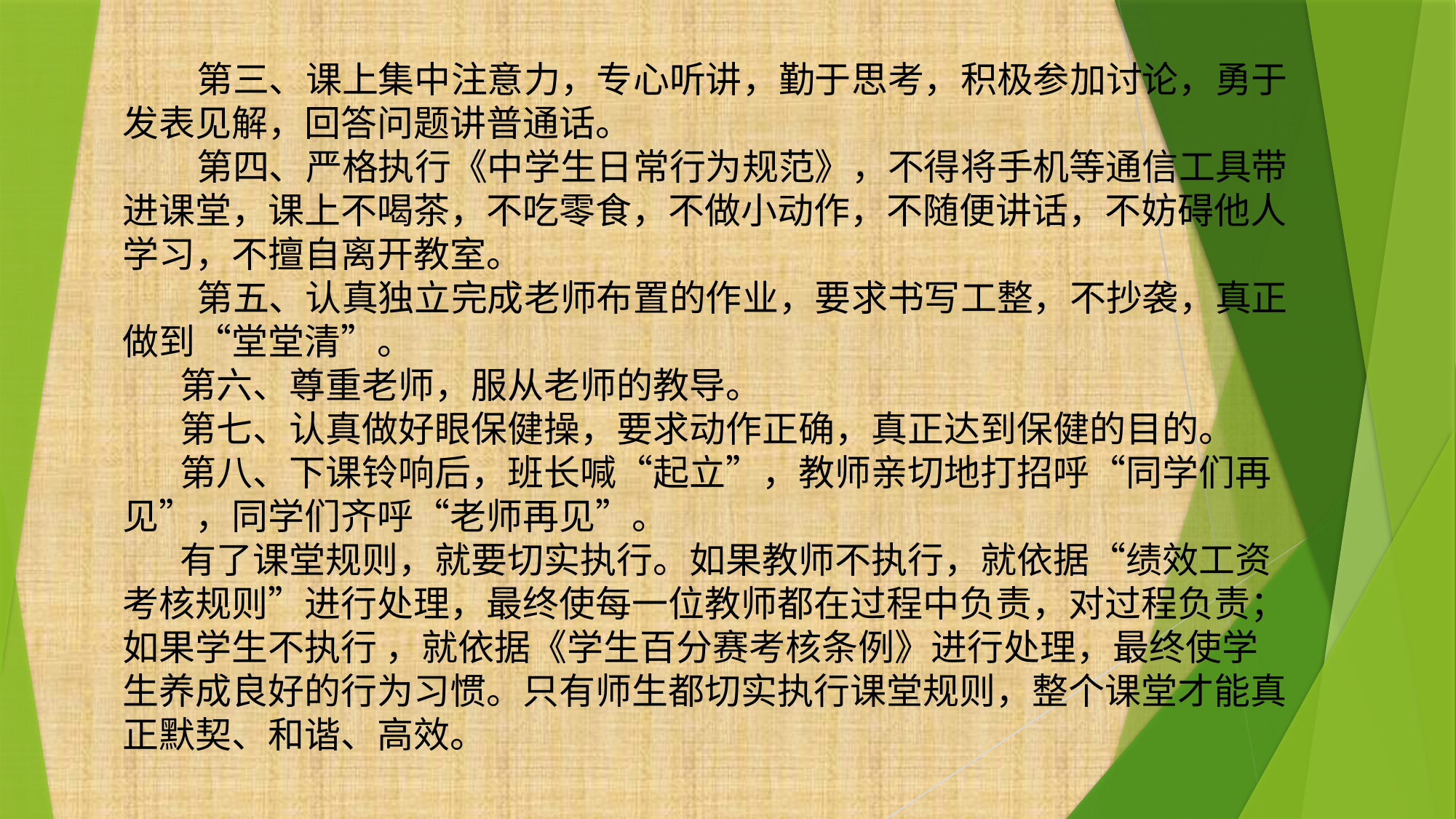

第三、课上集中注意力，专心听讲，勤于思考，积极参加讨论，勇于发表见解，回答问题讲普通话。
        第四、严格执行《中学生日常行为规范》，不得将手机等通信工具带进课堂，课上不喝茶，不吃零食，不做小动作，不随便讲话，不妨碍他人学习，不擅自离开教室。
        第五、认真独立完成老师布置的作业，要求书写工整，不抄袭，真正做到“堂堂清”。
      第六、尊重老师，服从老师的教导。
      第七、认真做好眼保健操，要求动作正确，真正达到保健的目的。
      第八、下课铃响后，班长喊“起立”，教师亲切地打招呼“同学们再见”，同学们齐呼“老师再见”。
      有了课堂规则，就要切实执行。如果教师不执行，就依据“绩效工资考核规则”进行处理，最终使每一位教师都在过程中负责，对过程负责；如果学生不执行 ，就依据《学生百分赛考核条例》进行处理，最终使学生养成良好的行为习惯。只有师生都切实执行课堂规则，整个课堂才能真正默契、和谐、高效。